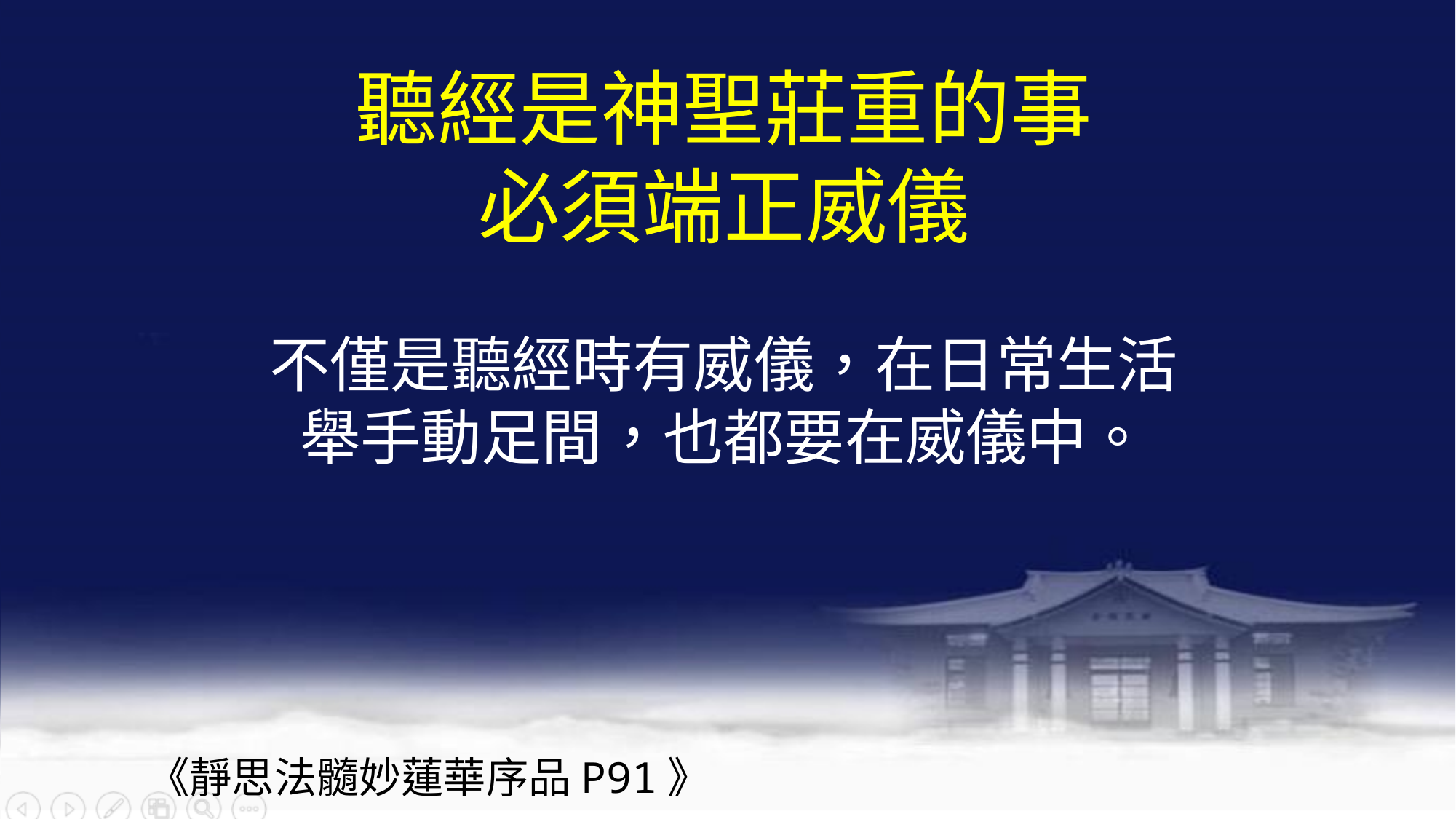

聽經是神聖莊重的事
必須端正威儀

不僅是聽經時有威儀，在日常生活
舉手動足間，也都要在威儀中。
《靜思法髓妙蓮華序品P91》